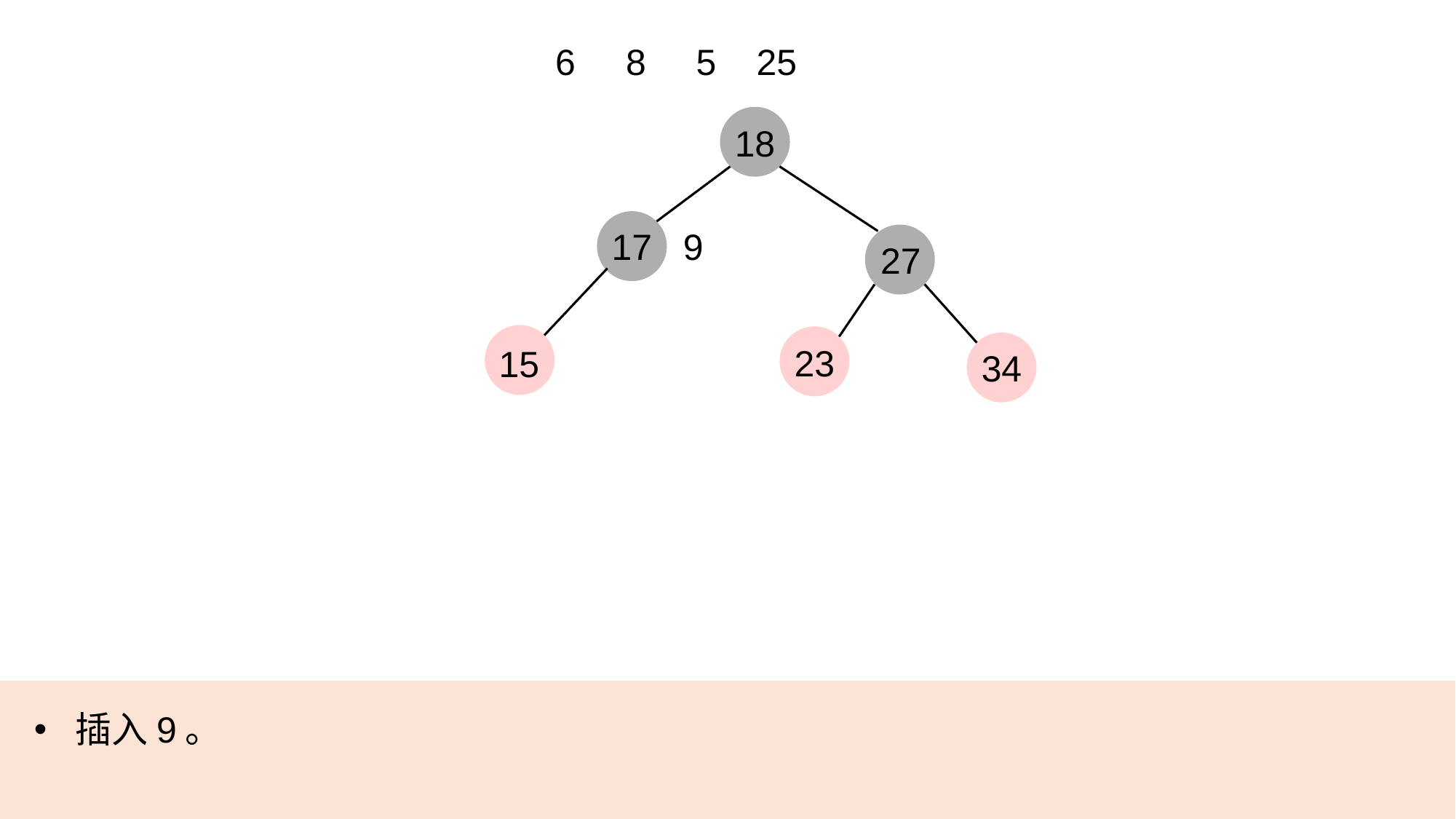

6
8
5
25

18

17
9

27

23
15
34

插入9。